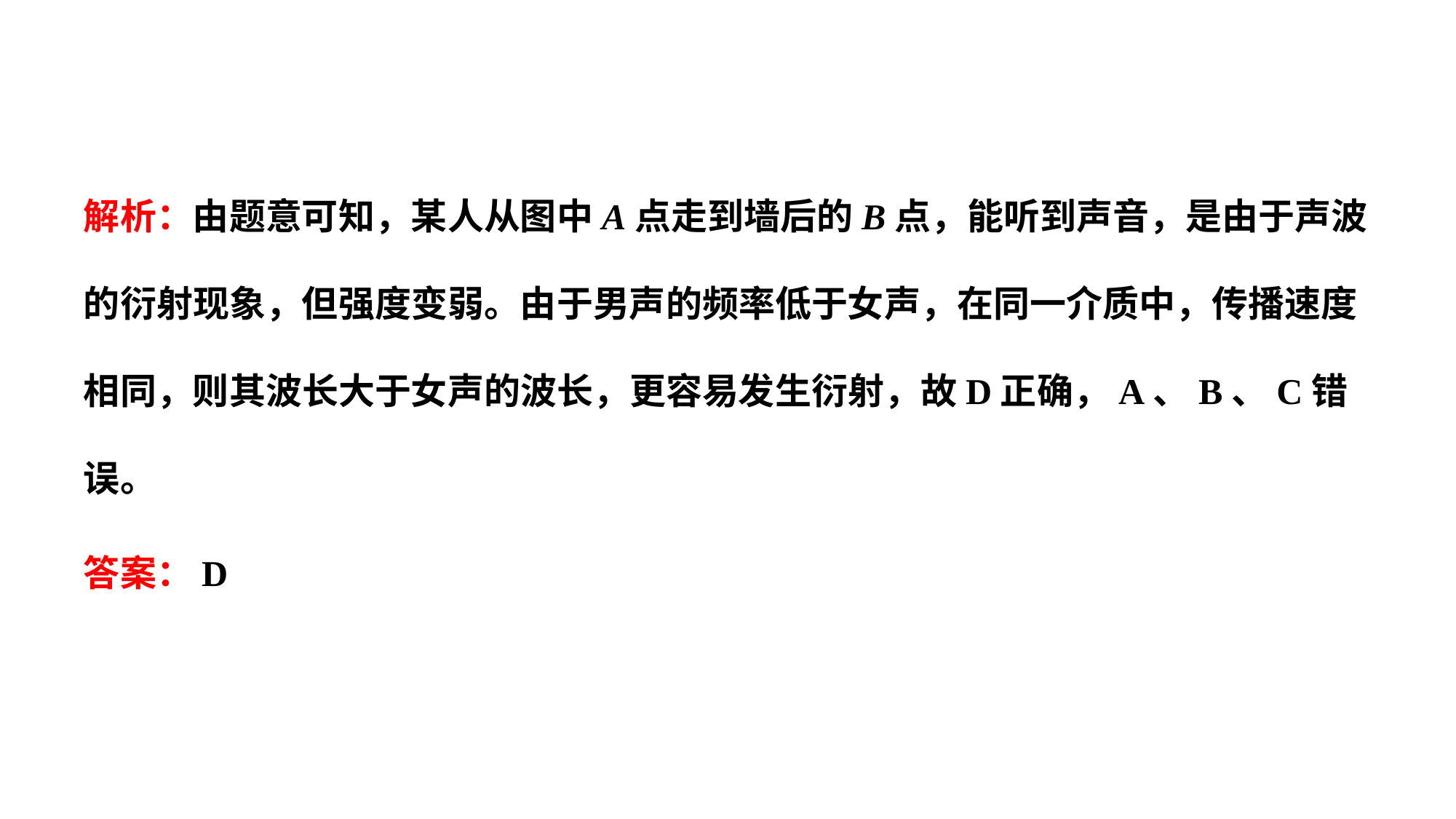

解析：由题意可知，某人从图中A点走到墙后的B点，能听到声音，是由于声波的衍射现象，但强度变弱。由于男声的频率低于女声，在同一介质中，传播速度相同，则其波长大于女声的波长，更容易发生衍射，故D正确，A、B、C错误。
答案：D